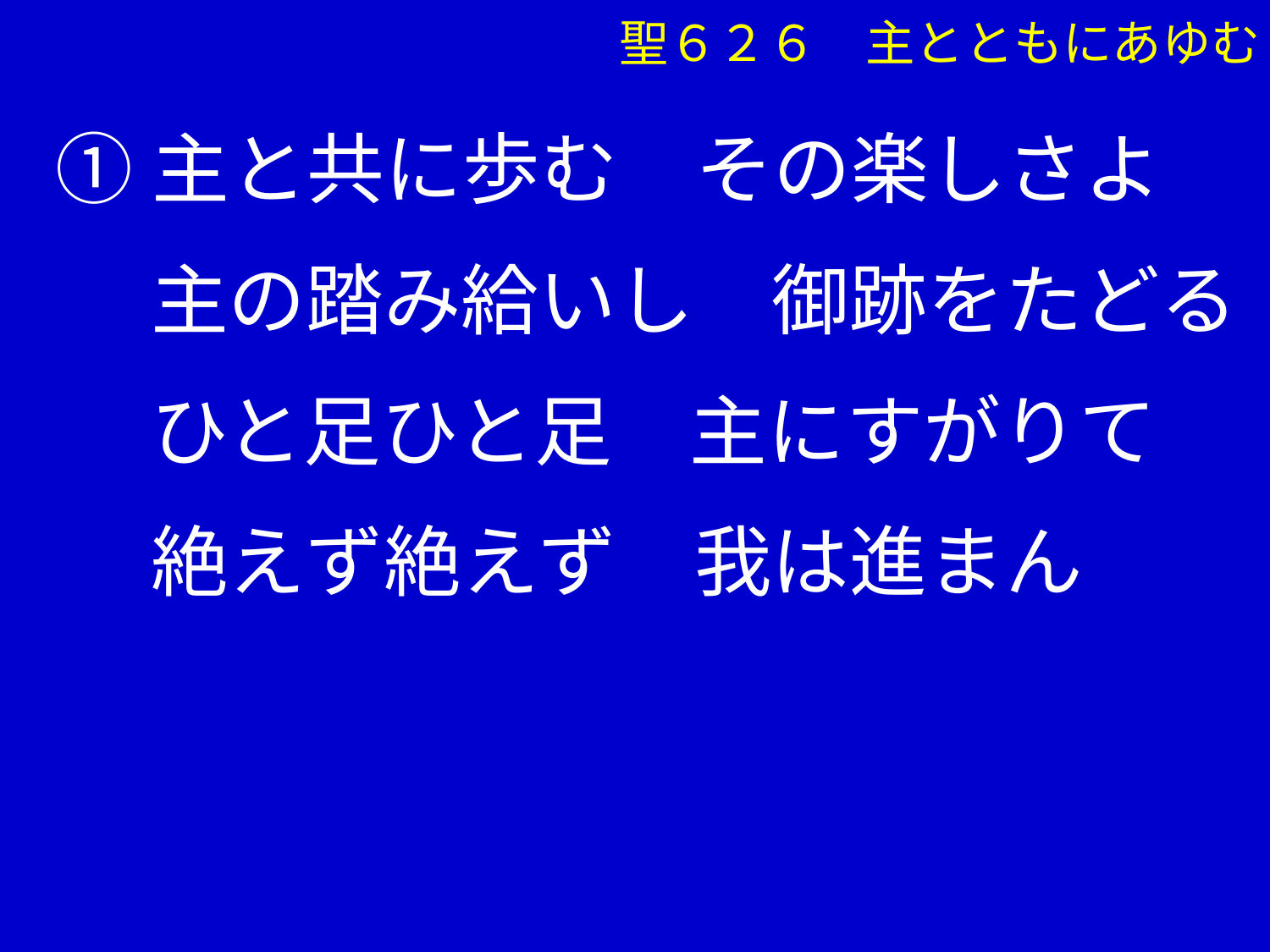

①主と共に歩む　その楽しさよ
　 主の踏み給いし　御跡をたどる
　 ひと足ひと足　主にすがりて
　 絶えず絶えず　我は進まん

聖６２６　主とともにあゆむ